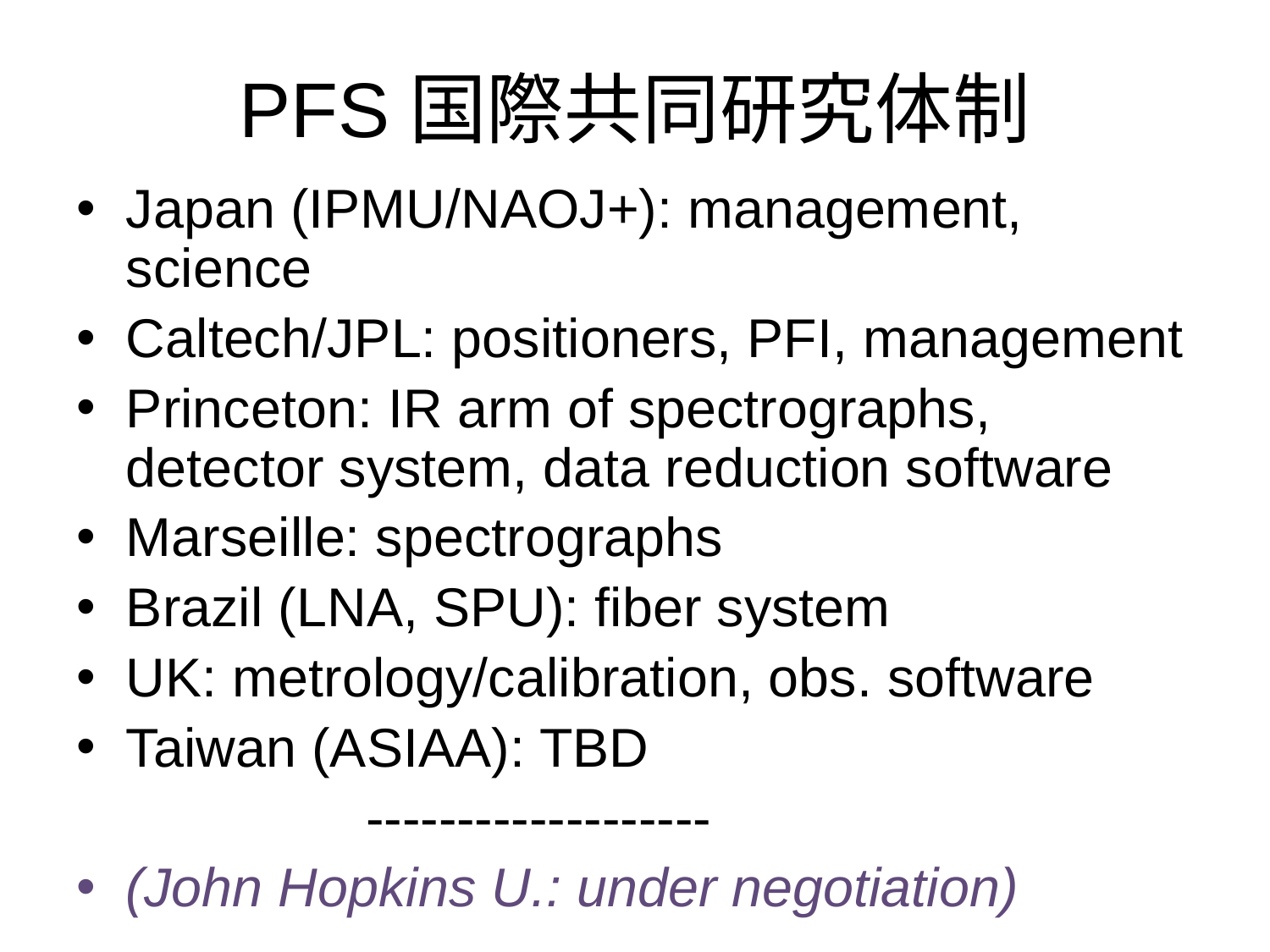

# PFS国際共同研究体制
Japan (IPMU/NAOJ+): management, science
Caltech/JPL: positioners, PFI, management
Princeton: IR arm of spectrographs, detector system, data reduction software
Marseille: spectrographs
Brazil (LNA, SPU): fiber system
UK: metrology/calibration, obs. software
Taiwan (ASIAA): TBD
                   -------------------
(John Hopkins U.: under negotiation)